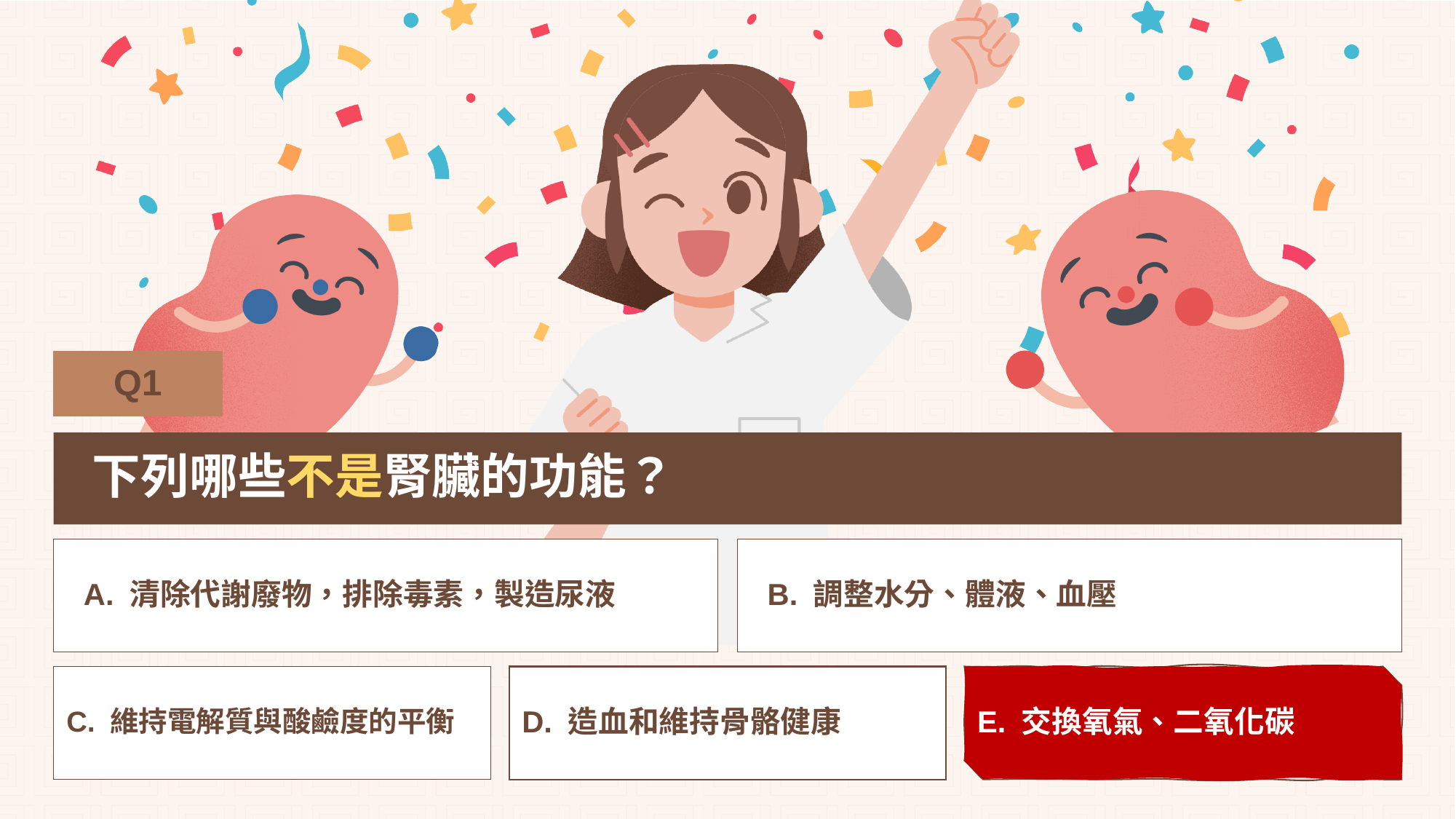

#

Q1
下列哪些不是腎臟的功能？
A. 清除代謝廢物，排除毒素，製造尿液
B. 調整水分、體液、血壓
C. 維持電解質與酸鹼度的平衡
D. 造血和維持骨骼健康
E. 交換氧氣、二氧化碳